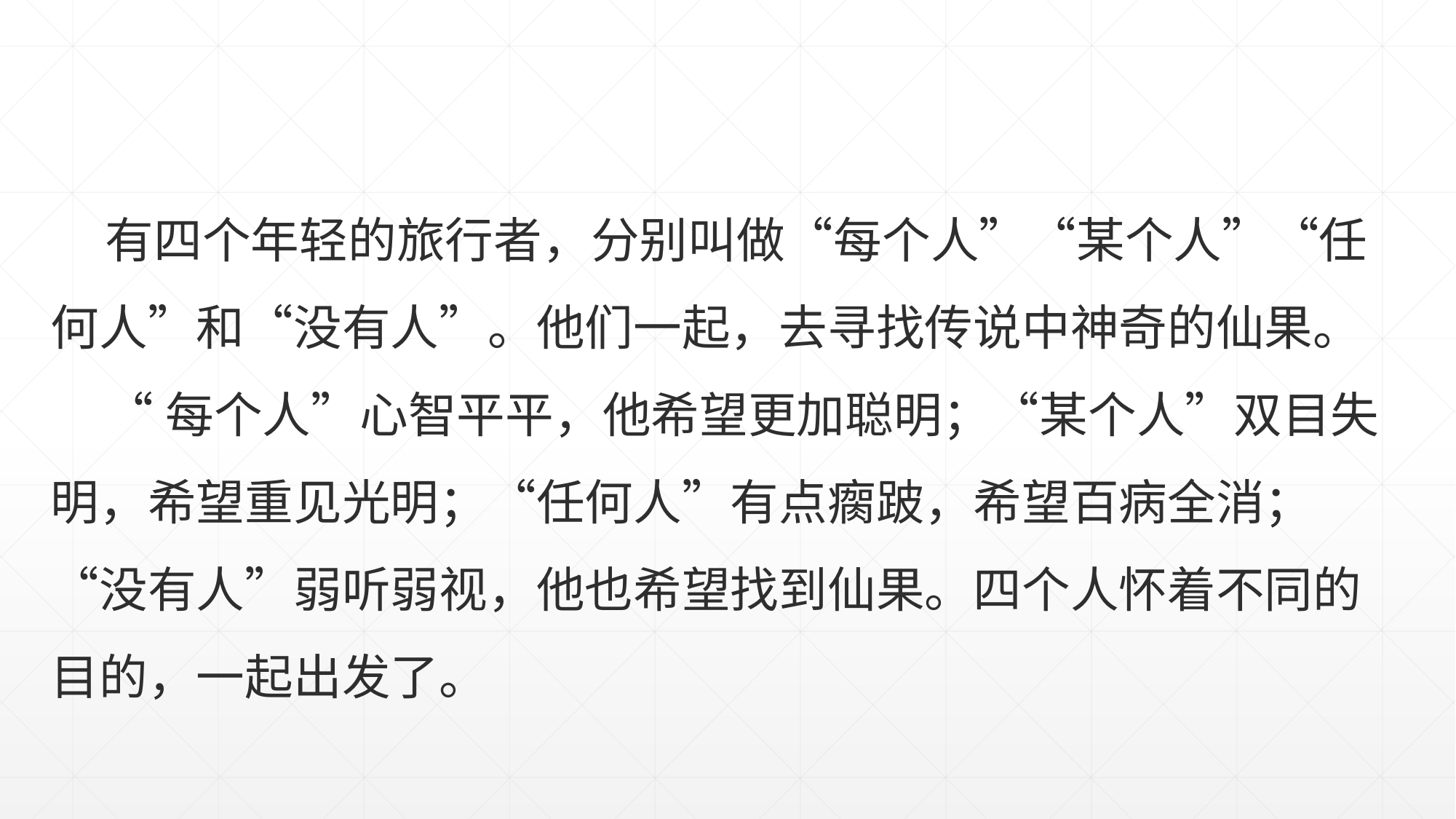

有四个年轻的旅行者，分别叫做“每个人”“某个人”“任何人”和“没有人”。他们一起，去寻找传说中神奇的仙果。
“每个人”心智平平，他希望更加聪明；“某个人”双目失明，希望重见光明；“任何人”有点瘸跛，希望百病全消；“没有人”弱听弱视，他也希望找到仙果。四个人怀着不同的目的，一起出发了。